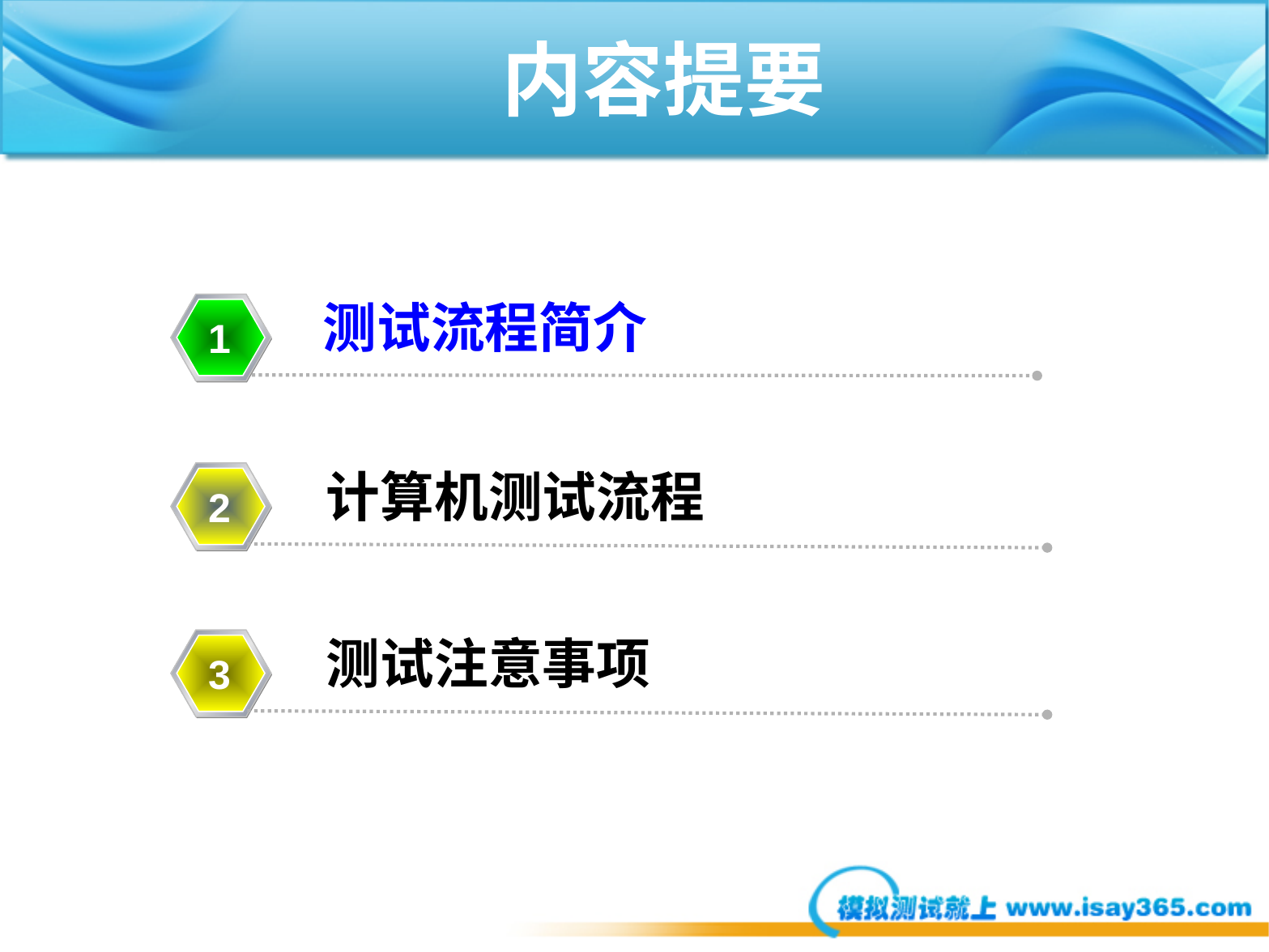

# 内容提要
测试流程简介

1

计算机测试流程

2

测试注意事项

3